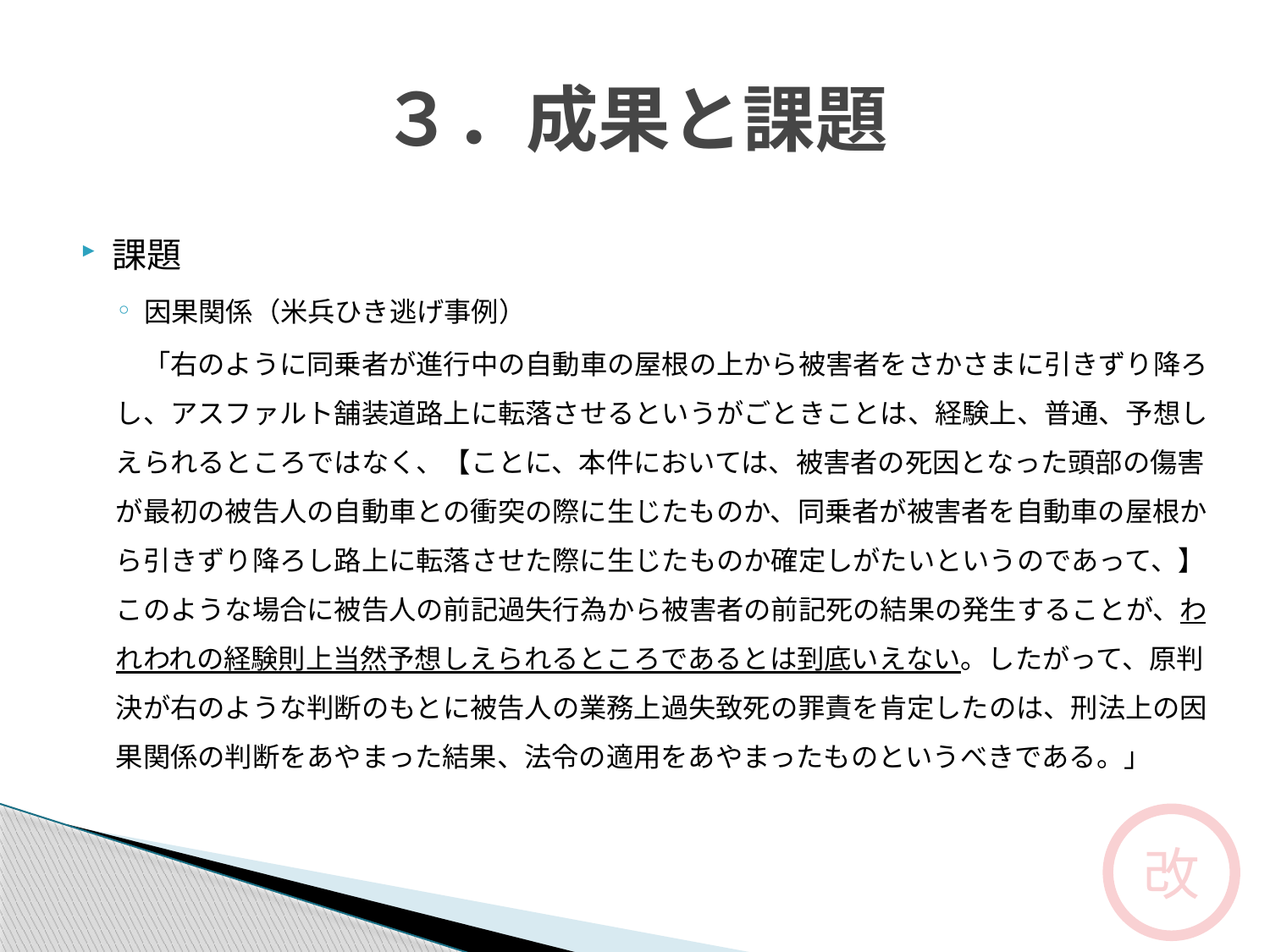

# ３．成果と課題
課題
因果関係（米兵ひき逃げ事例）
　「右のように同乗者が進行中の自動車の屋根の上から被害者をさかさまに引きずり降ろし、アスファルト舗装道路上に転落させるというがごときことは、経験上、普通、予想しえられるところではなく、【ことに、本件においては、被害者の死因となった頭部の傷害が最初の被告人の自動車との衝突の際に生じたものか、同乗者が被害者を自動車の屋根から引きずり降ろし路上に転落させた際に生じたものか確定しがたいというのであって、】このような場合に被告人の前記過失行為から被害者の前記死の結果の発生することが、われわれの経験則上当然予想しえられるところであるとは到底いえない。したがって、原判決が右のような判断のもとに被告人の業務上過失致死の罪責を肯定したのは、刑法上の因果関係の判断をあやまった結果、法令の適用をあやまったものというべきである。」
改